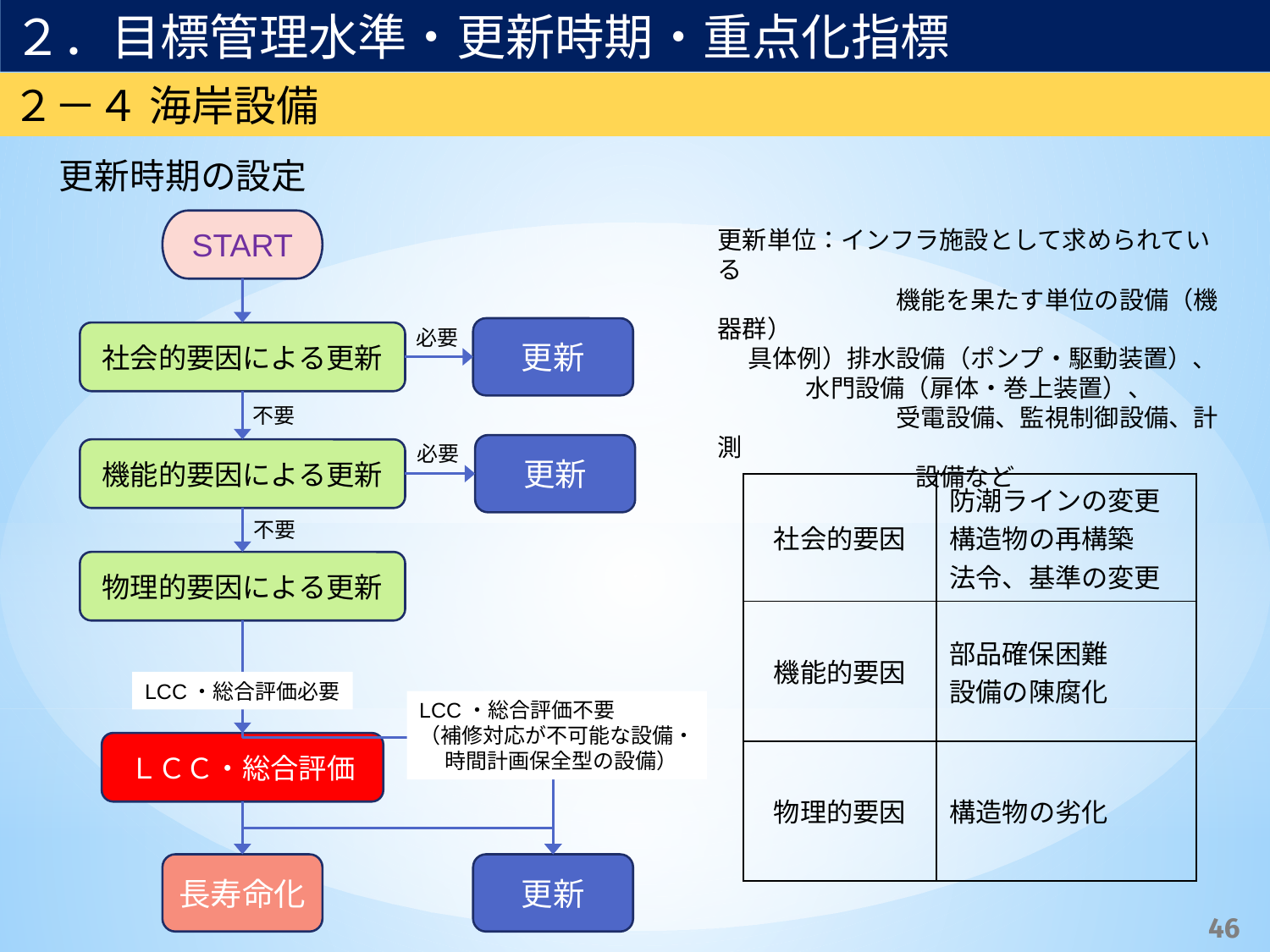

２．目標管理水準・更新時期・重点化指標
２－４ 海岸設備
更新時期の設定
START
必要
更新
社会的要因による更新
不要
必要
更新
機能的要因による更新
不必要
不要
物理的要因による更新
LCC・総合評価必要
LCC・総合評価不要
（補修対応が不可能な設備・
　 時間計画保全型の設備）
ＬＣＣ・総合評価
長寿命化
更新
更新単位：インフラ施設として求められている
　　　　　　　 機能を果たす単位の設備（機器群）
　 具体例）排水設備（ポンプ・駆動装置）、
               水門設備（扉体・巻上装置）、
　　　　　　　 受電設備、監視制御設備、計測
　　　　　　　　設備など
| 社会的要因 | 防潮ラインの変更 構造物の再構築 法令、基準の変更 |
| --- | --- |
| 機能的要因 | 部品確保困難 設備の陳腐化 |
| 物理的要因 | 構造物の劣化 |
46